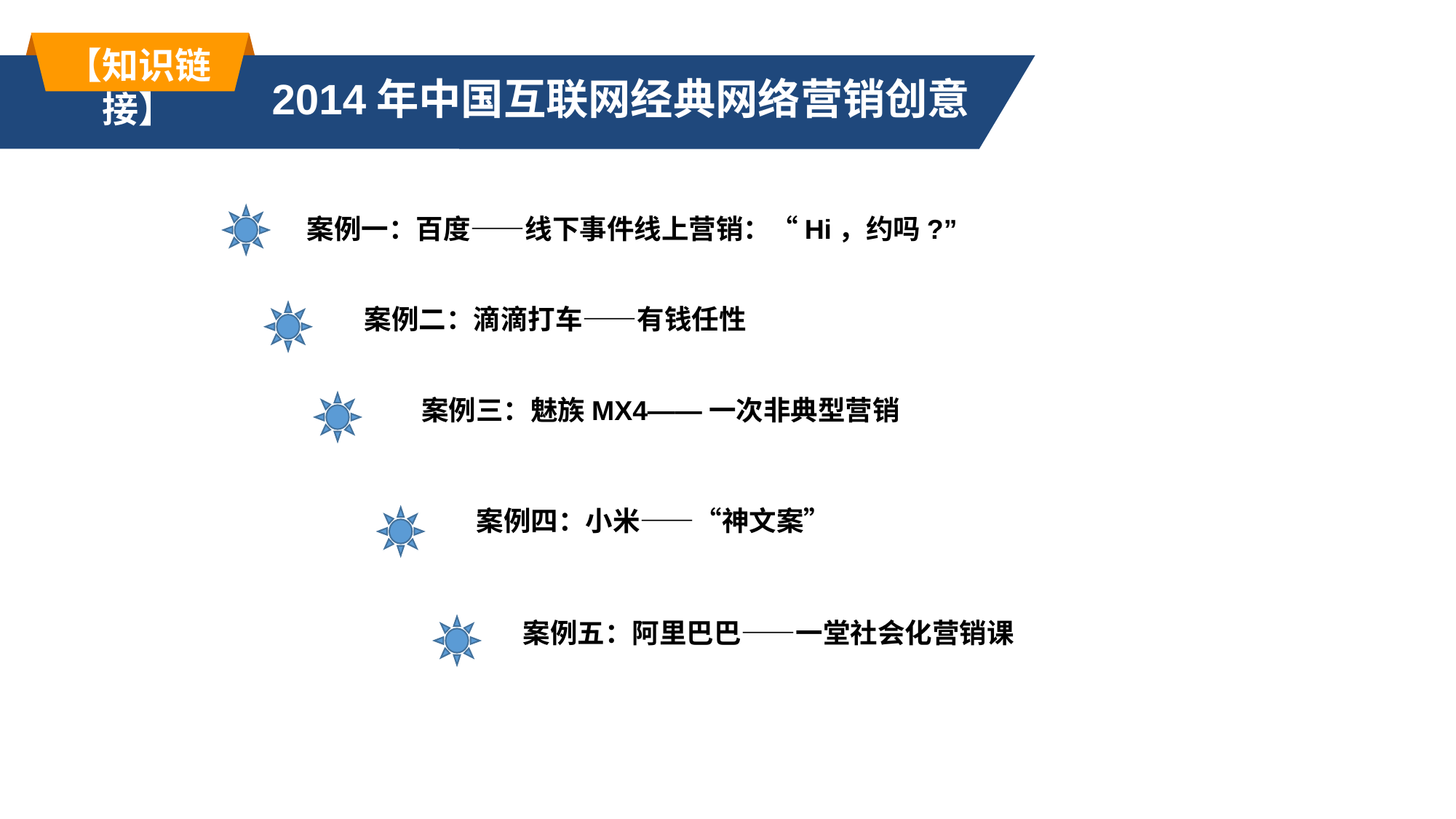

【知识链接】

2014年中国互联网经典网络营销创意

案例一：百度——线下事件线上营销：“Hi，约吗?”
案例二：滴滴打车——有钱任性

 案例三：魅族MX4——一次非典型营销

案例四：小米——“神文案”

案例五：阿里巴巴——一堂社会化营销课